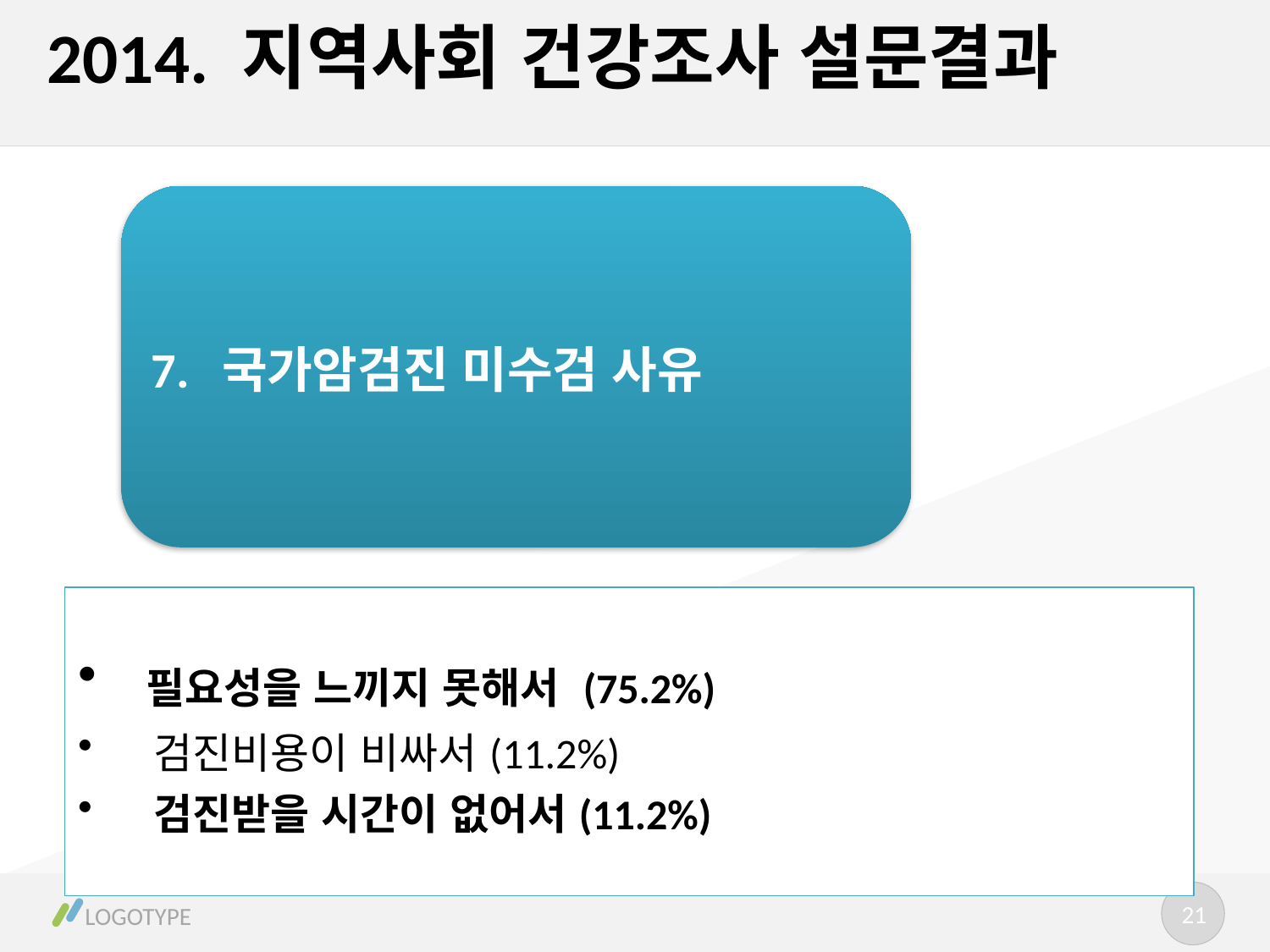

# 2014. 지역사회 건강조사 설문결과
7.  국가암검진 미수검 사유
 필요성을 느끼지 못해서 (75.2%)
  검진비용이 비싸서(11.2%)
  검진받을 시간이 없어서(11.2%)